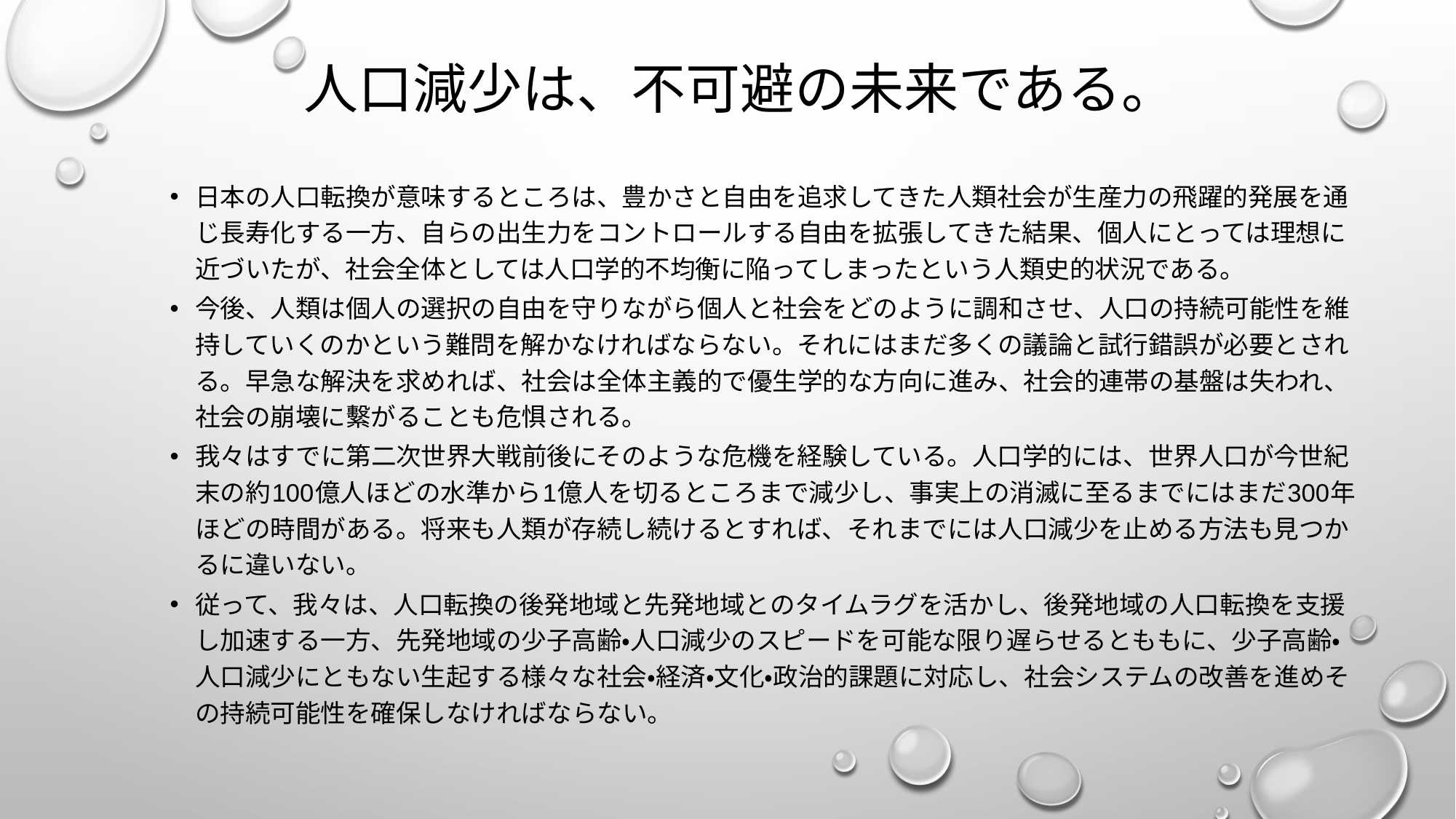

# 人口減少は、不可避の未来である。
日本の人口転換が意味するところは、豊かさと自由を追求してきた人類社会が生産力の飛躍的発展を通じ長寿化する一方、自らの出生力をコントロールする自由を拡張してきた結果、個人にとっては理想に近づいたが、社会全体としては人口学的不均衡に陥ってしまったという人類史的状況である。
今後、人類は個人の選択の自由を守りながら個人と社会をどのように調和させ、人口の持続可能性を維持していくのかという難問を解かなければならない。それにはまだ多くの議論と試行錯誤が必要とされる。早急な解決を求めれば、社会は全体主義的で優生学的な方向に進み、社会的連帯の基盤は失われ、社会の崩壊に繫がることも危惧される。
我々はすでに第二次世界大戦前後にそのような危機を経験している。人口学的には、世界人口が今世紀末の約100億人ほどの水準から1億人を切るところまで減少し、事実上の消滅に至るまでにはまだ300年ほどの時間がある。将来も人類が存続し続けるとすれば、それまでには人口減少を止める方法も見つかるに違いない。
従って、我々は、人口転換の後発地域と先発地域とのタイムラグを活かし、後発地域の人口転換を支援し加速する一方、先発地域の少子高齢・人口減少のスピードを可能な限り遅らせるとももに、少子高齢・人口減少にともない生起する様々な社会・経済・文化・政治的課題に対応し、社会システムの改善を進めその持続可能性を確保しなければならない。